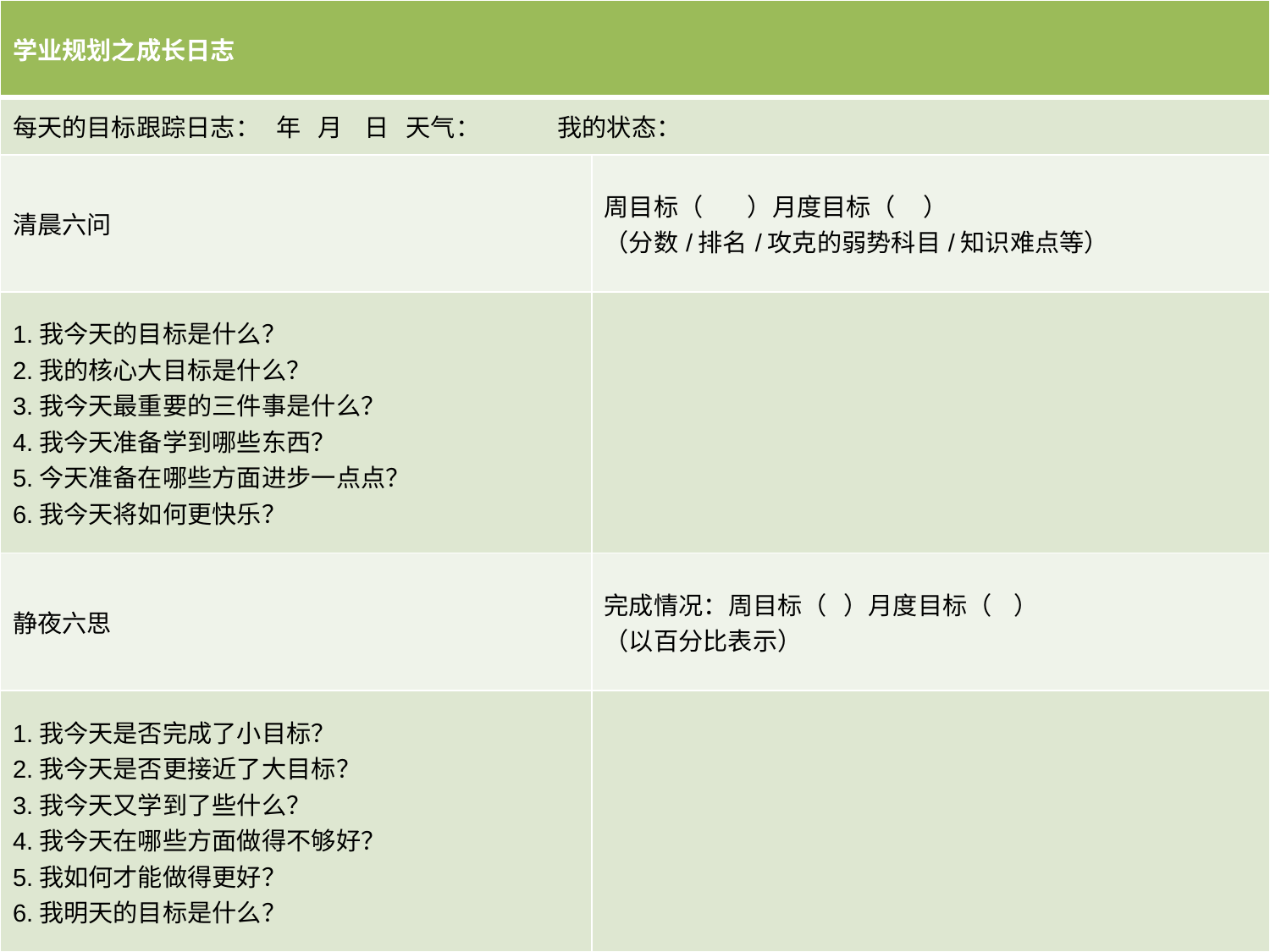

| 学业规划之成长日志 |  |
| --- | --- |
| 每天的目标跟踪日志： 年 月 日 天气： 我的状态： |  |
| 清晨六问 | 周目标（ ）月度目标（ ） （分数/排名/攻克的弱势科目/知识难点等） |
| 1.我今天的目标是什么？ 2.我的核心大目标是什么？ 3.我今天最重要的三件事是什么？ 4.我今天准备学到哪些东西？ 5.今天准备在哪些方面进步一点点？ 6.我今天将如何更快乐？ |  |
| 静夜六思 | 完成情况：周目标（ ）月度目标（ ） （以百分比表示） |
| 1.我今天是否完成了小目标？ 2.我今天是否更接近了大目标？ 3.我今天又学到了些什么？ 4.我今天在哪些方面做得不够好？ 5.我如何才能做得更好？ 6.我明天的目标是什么？ |  |
#